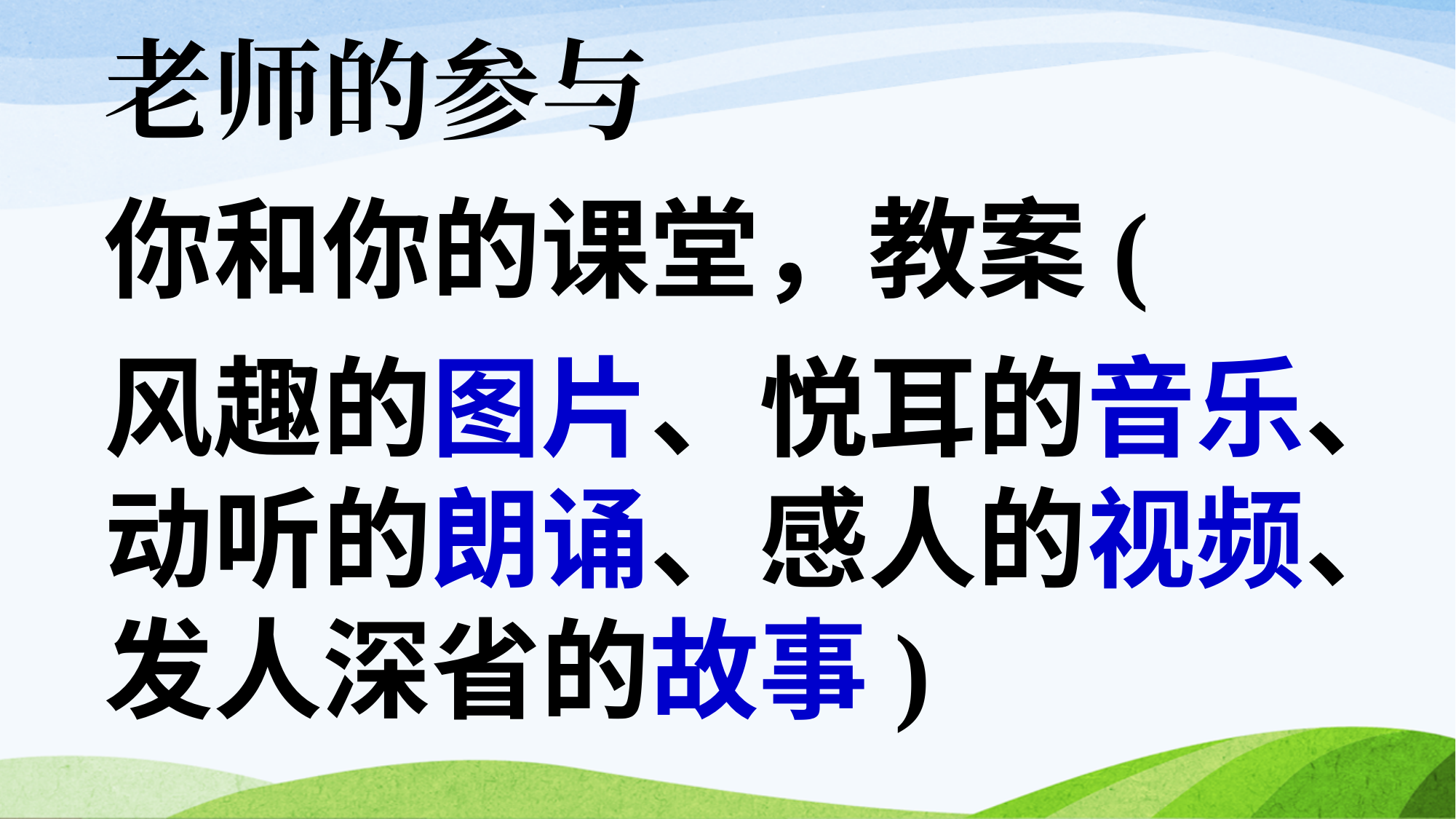

老师的参与
你和你的课堂，教案(
风趣的图片、悦耳的音乐、动听的朗诵、感人的视频、发人深省的故事)